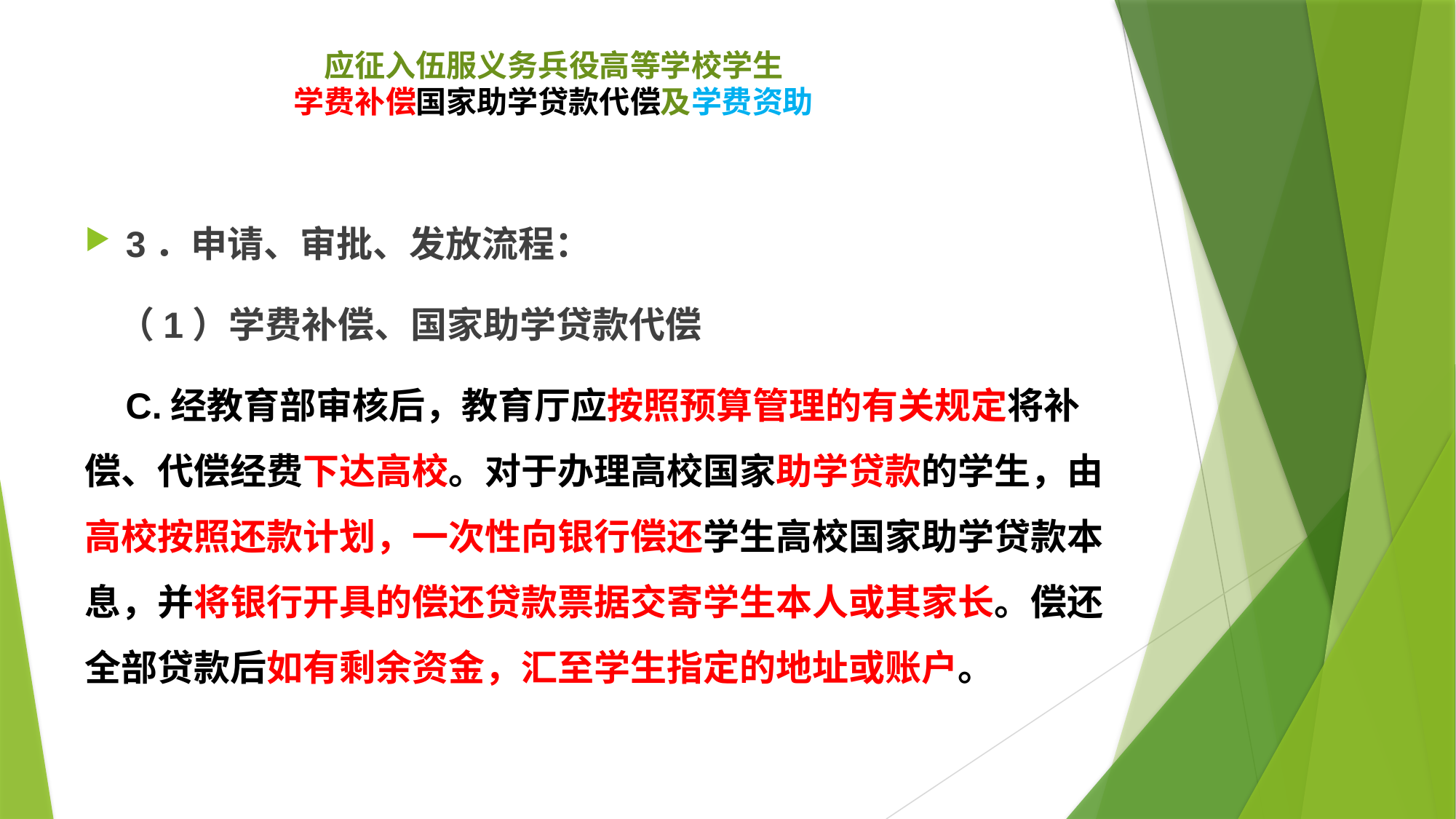

# 应征入伍服义务兵役高等学校学生 学费补偿国家助学贷款代偿及学费资助
3．申请、审批、发放流程：
   （1）学费补偿、国家助学贷款代偿
    C.经教育部审核后，教育厅应按照预算管理的有关规定将补偿、代偿经费下达高校。对于办理高校国家助学贷款的学生，由高校按照还款计划，一次性向银行偿还学生高校国家助学贷款本息，并将银行开具的偿还贷款票据交寄学生本人或其家长。偿还全部贷款后如有剩余资金，汇至学生指定的地址或账户。